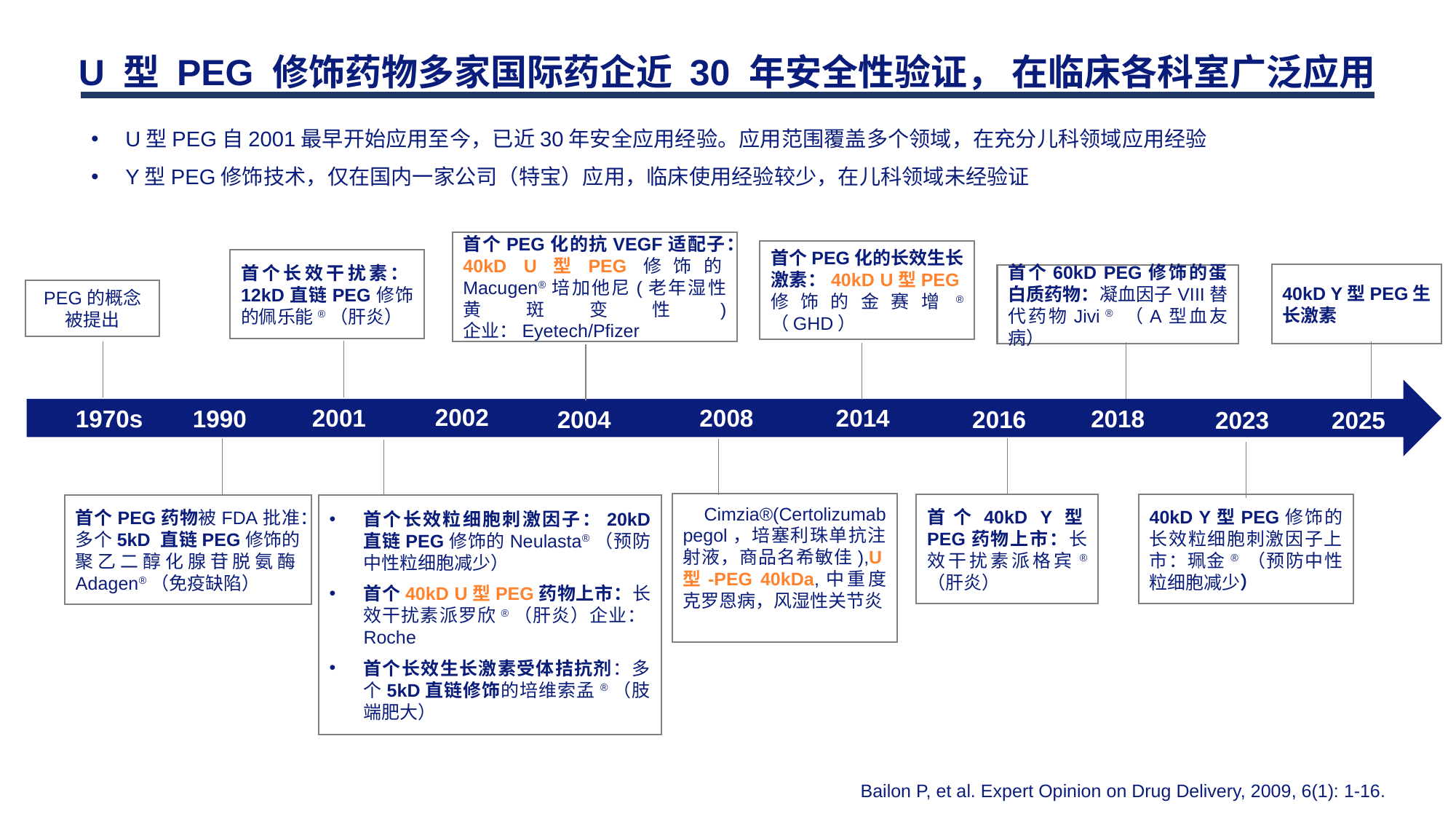

U 型 PEG 修饰药物多家国际药企近 30 年安全性验证， 在临床各科室广泛应用
U型PEG自2001最早开始应用至今，已近30年安全应用经验。应用范围覆盖多个领域，在充分儿科领域应用经验
Y型PEG修饰技术，仅在国内一家公司（特宝）应用，临床使用经验较少，在儿科领域未经验证

首个PEG化的抗VEGF适配子：40kD U型PEG修饰的Macugen®培加他尼(老年湿性黄斑变性) 企业：Eyetech/Pfizer

首个PEG化的长效生长激素：40kD U型PEG修饰的金赛增® （GHD）
首个长效干扰素：12kD直链PEG修饰的佩乐能®（肝炎）
首个60kD PEG修饰的蛋白质药物：凝血因子VIII替代药物Jivi ® （A型血友病）
PEG的概念被提出

2002
2001
2008
2014
1970s
1990
2018
2004
2016
2025
2023
 Cimzia®(Certolizumab pegol，培塞利珠单抗注射液，商品名希敏佳),U型-PEG 40kDa,中重度克罗恩病，风湿性关节炎

首个40kD Y型PEG药物上市：长效干扰素派格宾® （肝炎）
40kD Y型PEG修饰的长效粒细胞刺激因子上市：珮金® （预防中性粒细胞减少）
首个PEG药物被FDA批准：多个5kD 直链PEG修饰的聚乙二醇化腺苷脱氨酶Adagen®（免疫缺陷）
首个长效粒细胞刺激因子：20kD 直链PEG修饰的Neulasta®（预防中性粒细胞减少）
首个40kD U型PEG药物上市：长效干扰素派罗欣®（肝炎）企业：Roche
首个长效生长激素受体拮抗剂：多个5kD直链修饰的培维索孟®（肢端肥大）
40kD Y型PEG生长激素
Bailon P, et al. Expert Opinion on Drug Delivery, 2009, 6(1): 1-16.